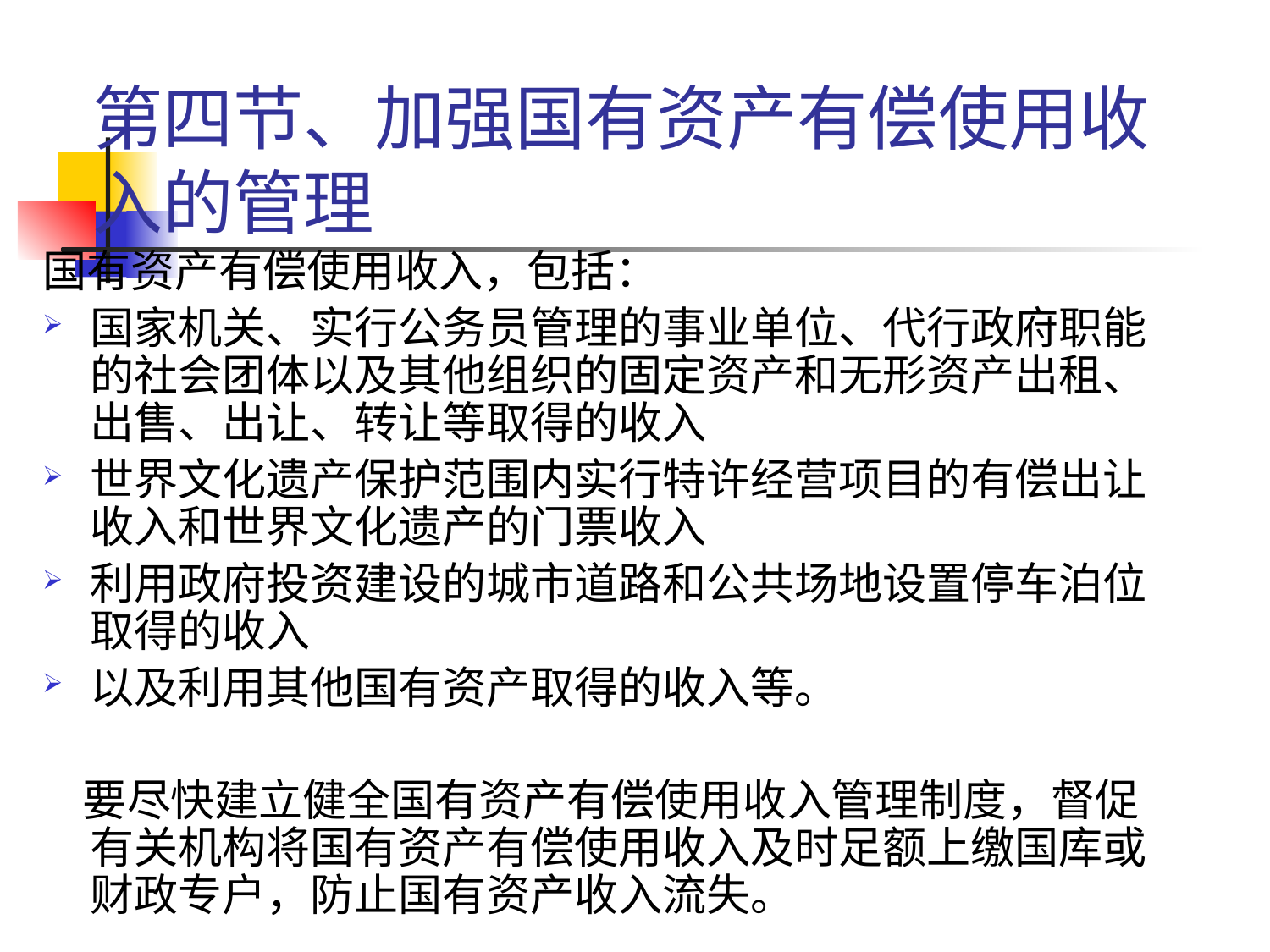

第四节、加强国有资产有偿使用收入的管理
国有资产有偿使用收入，包括：
国家机关、实行公务员管理的事业单位、代行政府职能的社会团体以及其他组织的固定资产和无形资产出租、出售、出让、转让等取得的收入
世界文化遗产保护范围内实行特许经营项目的有偿出让收入和世界文化遗产的门票收入
利用政府投资建设的城市道路和公共场地设置停车泊位取得的收入
以及利用其他国有资产取得的收入等。

   要尽快建立健全国有资产有偿使用收入管理制度，督促有关机构将国有资产有偿使用收入及时足额上缴国库或财政专户，防止国有资产收入流失。
31